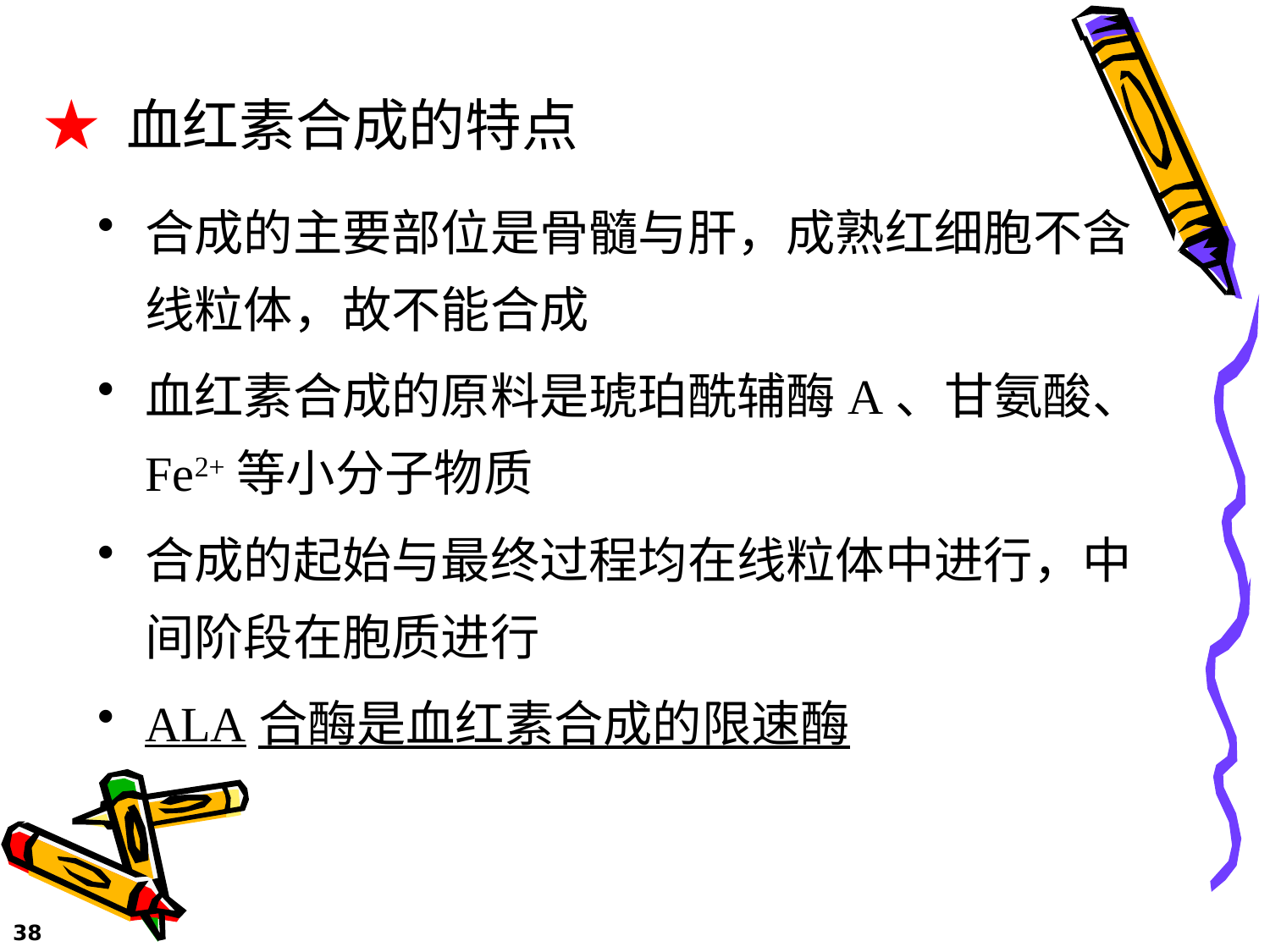

# ★ 血红素合成的特点
合成的主要部位是骨髓与肝，成熟红细胞不含线粒体，故不能合成
血红素合成的原料是琥珀酰辅酶A、甘氨酸、Fe2+等小分子物质
合成的起始与最终过程均在线粒体中进行，中间阶段在胞质进行
ALA合酶是血红素合成的限速酶
38